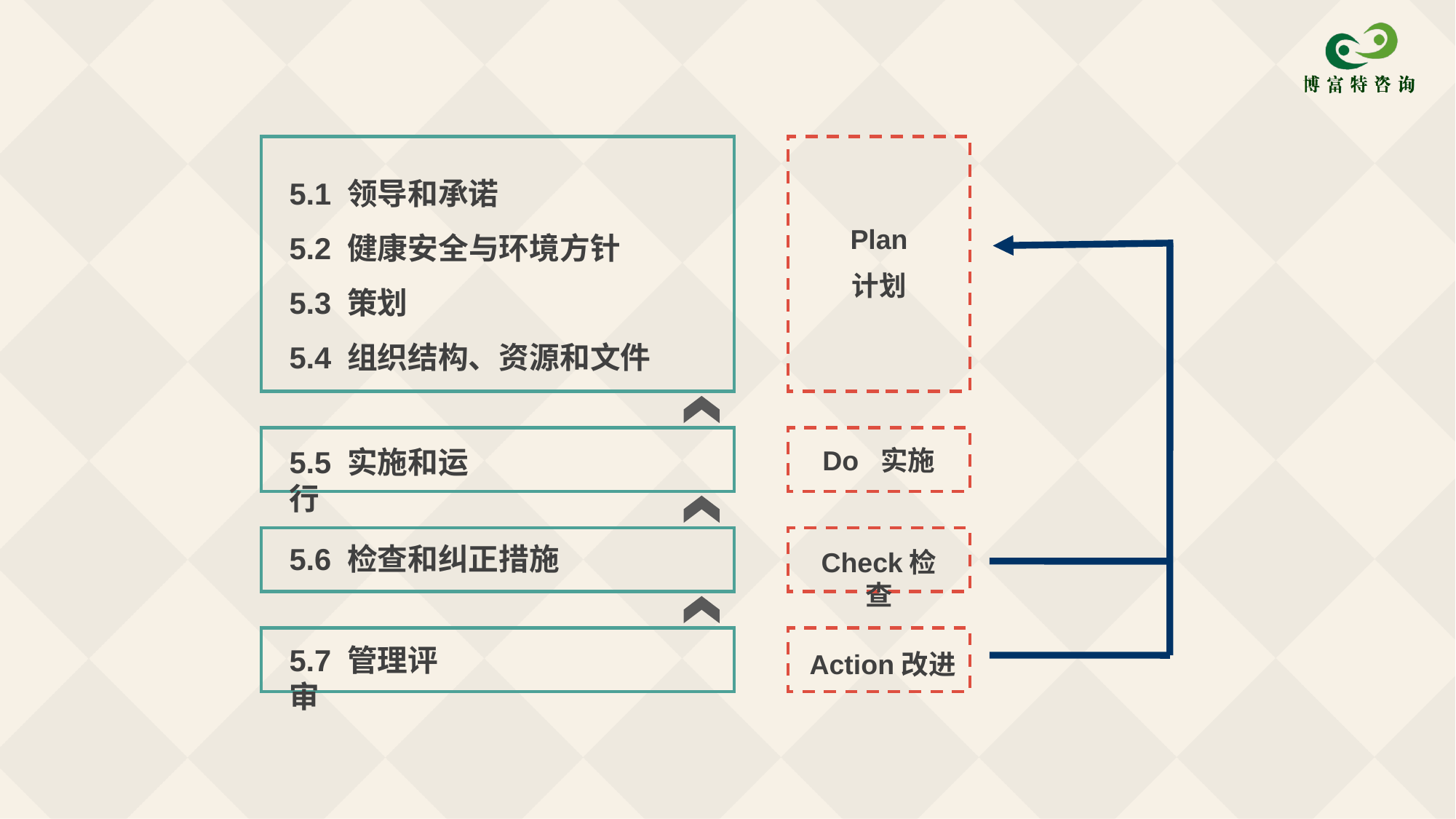

5.1 领导和承诺
5.2 健康安全与环境方针
5.3 策划
5.4 组织结构、资源和文件
Plan
计划

5.5 实施和运行
Do  实施

5.6 检查和纠正措施
Check检查

5.7 管理评审
Action改进